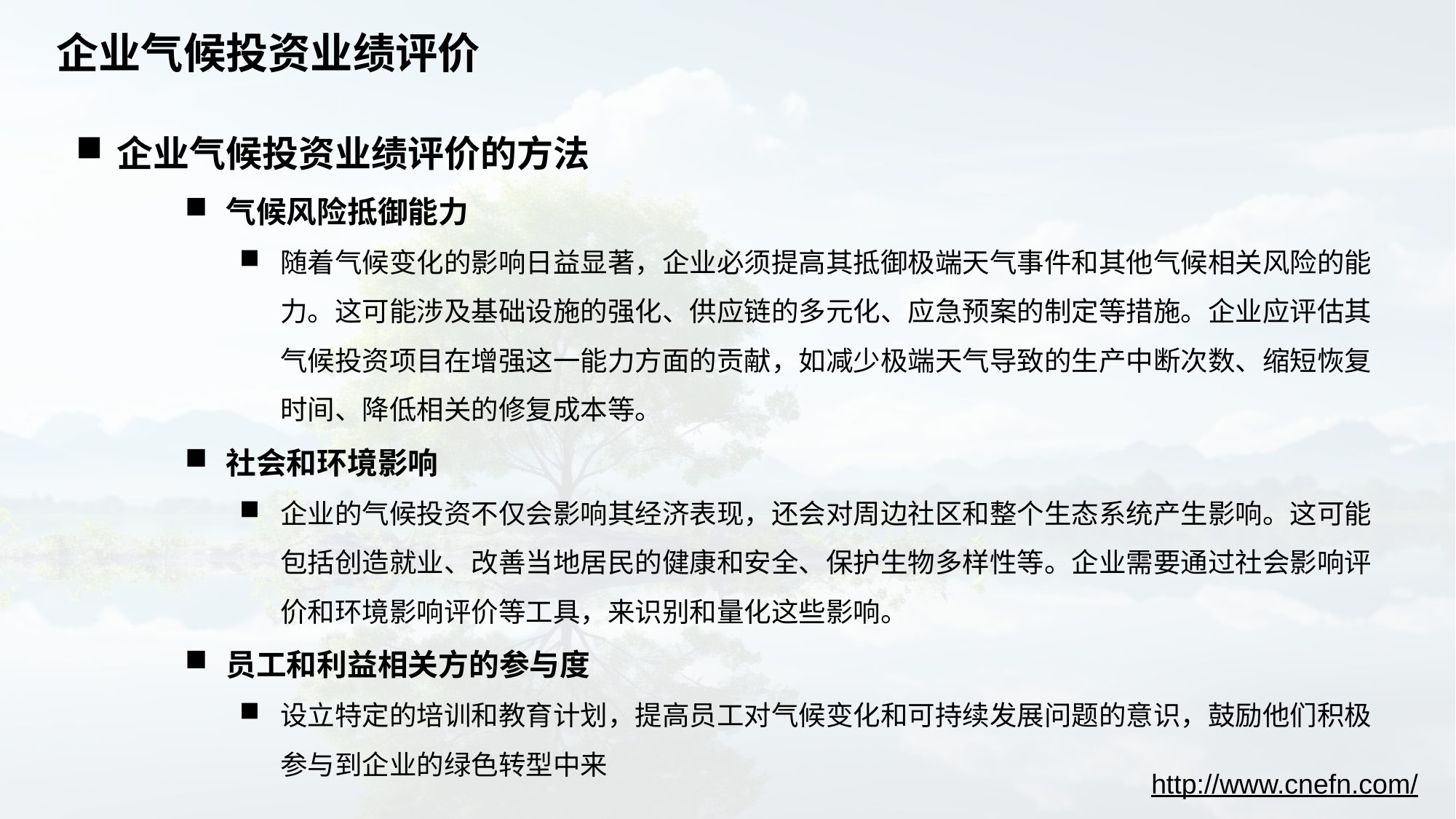

# 企业气候投资业绩评价
企业气候投资业绩评价的方法
气候风险抵御能力
随着气候变化的影响日益显著，企业必须提高其抵御极端天气事件和其他气候相关风险的能力。这可能涉及基础设施的强化、供应链的多元化、应急预案的制定等措施。企业应评估其气候投资项目在增强这一能力方面的贡献，如减少极端天气导致的生产中断次数、缩短恢复时间、降低相关的修复成本等。
社会和环境影响
企业的气候投资不仅会影响其经济表现，还会对周边社区和整个生态系统产生影响。这可能包括创造就业、改善当地居民的健康和安全、保护生物多样性等。企业需要通过社会影响评价和环境影响评价等工具，来识别和量化这些影响。
员工和利益相关方的参与度
设立特定的培训和教育计划，提高员工对气候变化和可持续发展问题的意识，鼓励他们积极参与到企业的绿色转型中来